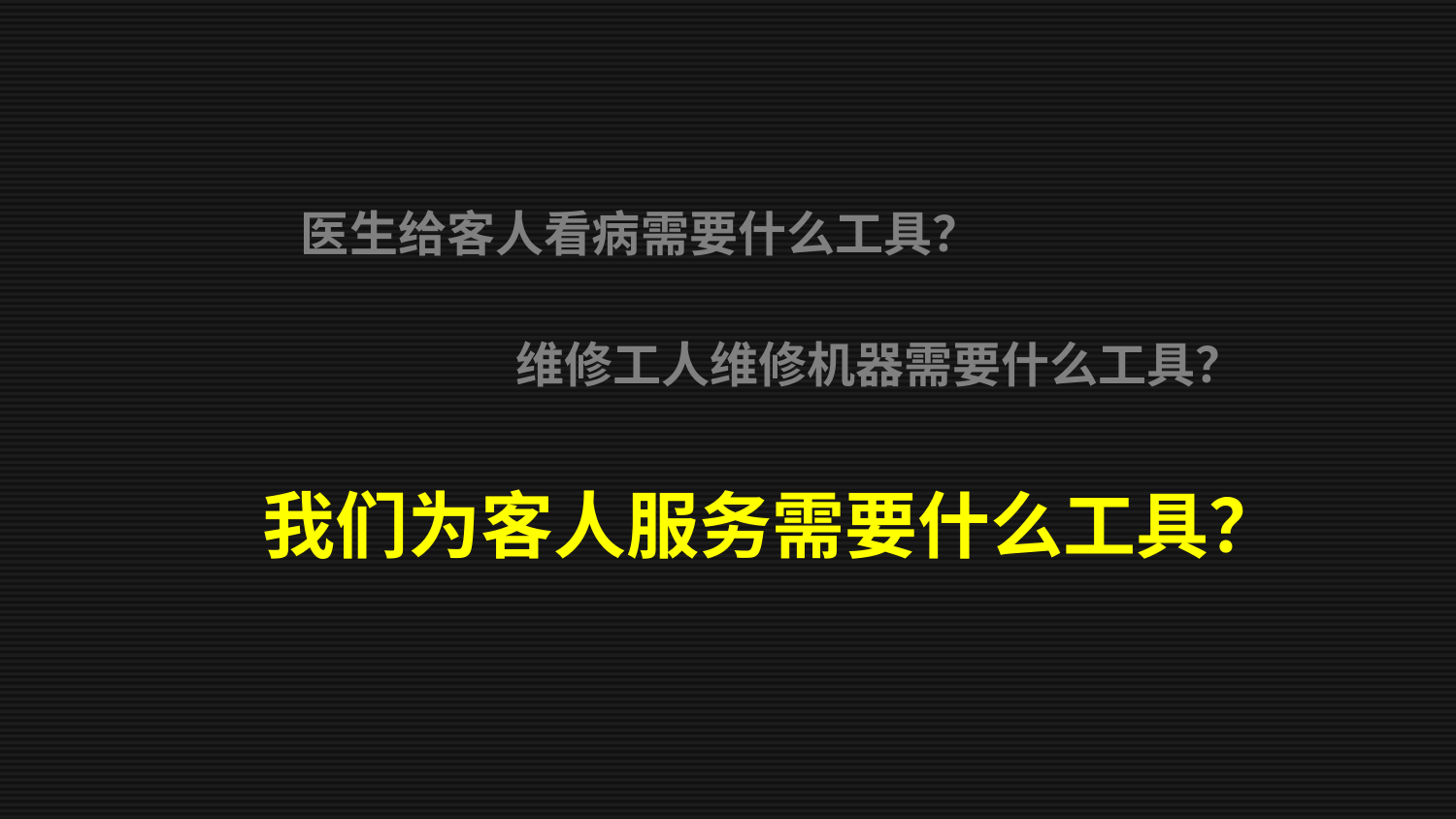

医生给客人看病需要什么工具？
维修工人维修机器需要什么工具？
我们为客人服务需要什么工具？